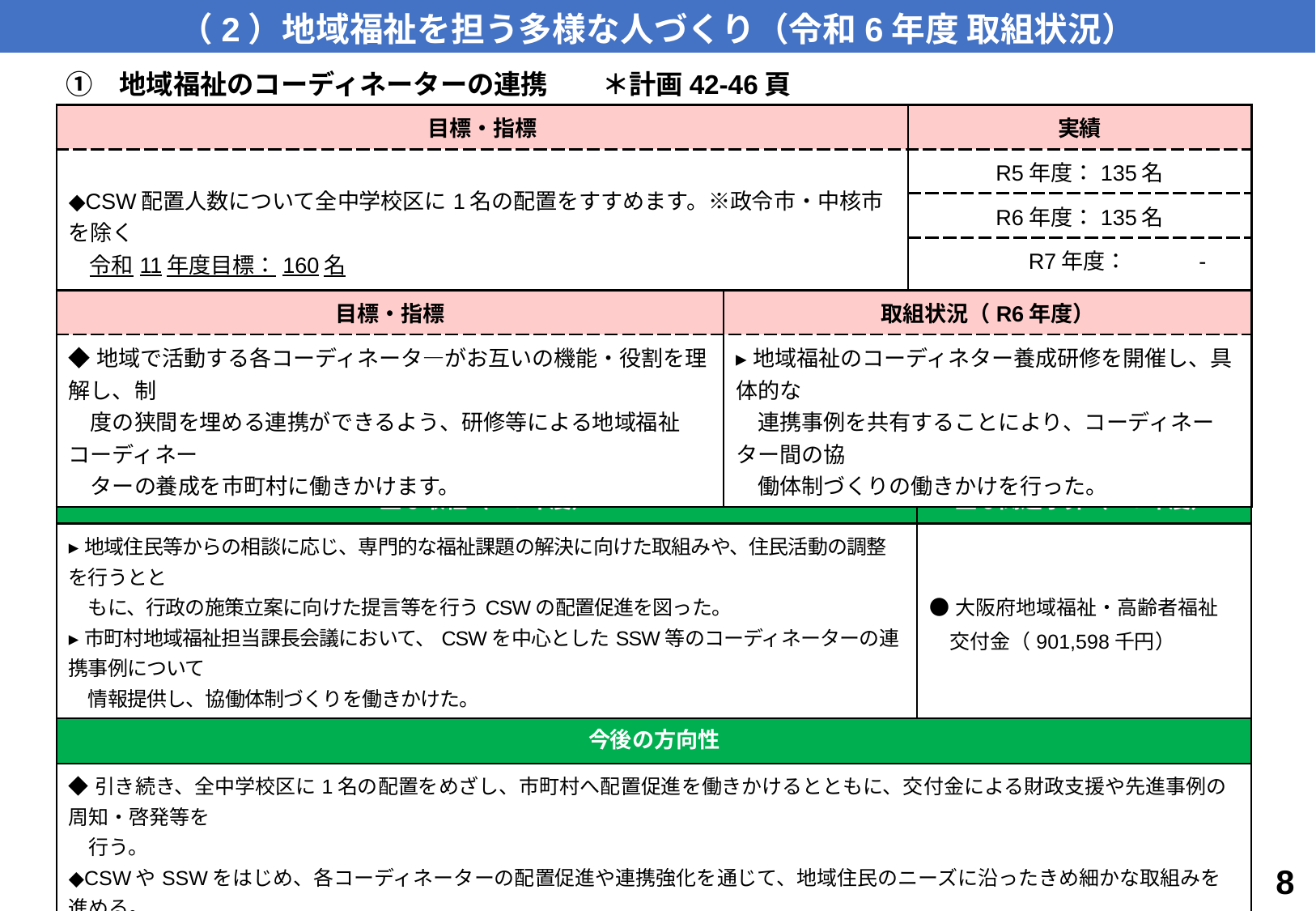

（2）地域福祉を担う多様な人づくり（令和6年度 取組状況）
　①　地域福祉のコーディネーターの連携　　＊計画42-46頁
| 目標・指標 | 実績 |
| --- | --- |
| ◆CSW配置人数について全中学校区に1名の配置をすすめます。※政令市・中核市を除く 令和11年度目標：160名 | R5年度：135名 |
|  | R6年度：135名 |
|  | R7年度：　　　- |
| 目標・指標 | 取組状況（R6年度） |
| --- | --- |
| ◆地域で活動する各コーディネータ―がお互いの機能・役割を理解し、制 　度の狭間を埋める連携ができるよう、研修等による地域福祉コーディネー 　ターの養成を市町村に働きかけます。 | ▸地域福祉のコーディネター養成研修を開催し、具体的な 　連携事例を共有することにより、コーディネーター間の協 　働体制づくりの働きかけを行った。 |
| 主な取組（R6年度） | 主な関連予算（R6年度） |
| --- | --- |
| ▸地域住民等からの相談に応じ、専門的な福祉課題の解決に向けた取組みや、住民活動の調整を行うとと 　もに、行政の施策立案に向けた提言等を行うCSWの配置促進を図った。 ▸市町村地域福祉担当課長会議において、CSWを中心としたSSW等のコーディネーターの連携事例について 　情報提供し、協働体制づくりを働きかけた。 | ●大阪府地域福祉・高齢者福祉 　交付金（901,598千円） |
| 今後の方向性 |  |
| ◆引き続き、全中学校区に1名の配置をめざし、市町村へ配置促進を働きかけるとともに、交付金による財政支援や先進事例の周知・啓発等を 　行う。 ◆CSWやSSWをはじめ、各コーディネーターの配置促進や連携強化を通じて、地域住民のニーズに沿ったきめ細かな取組みを進める。 |  |
8